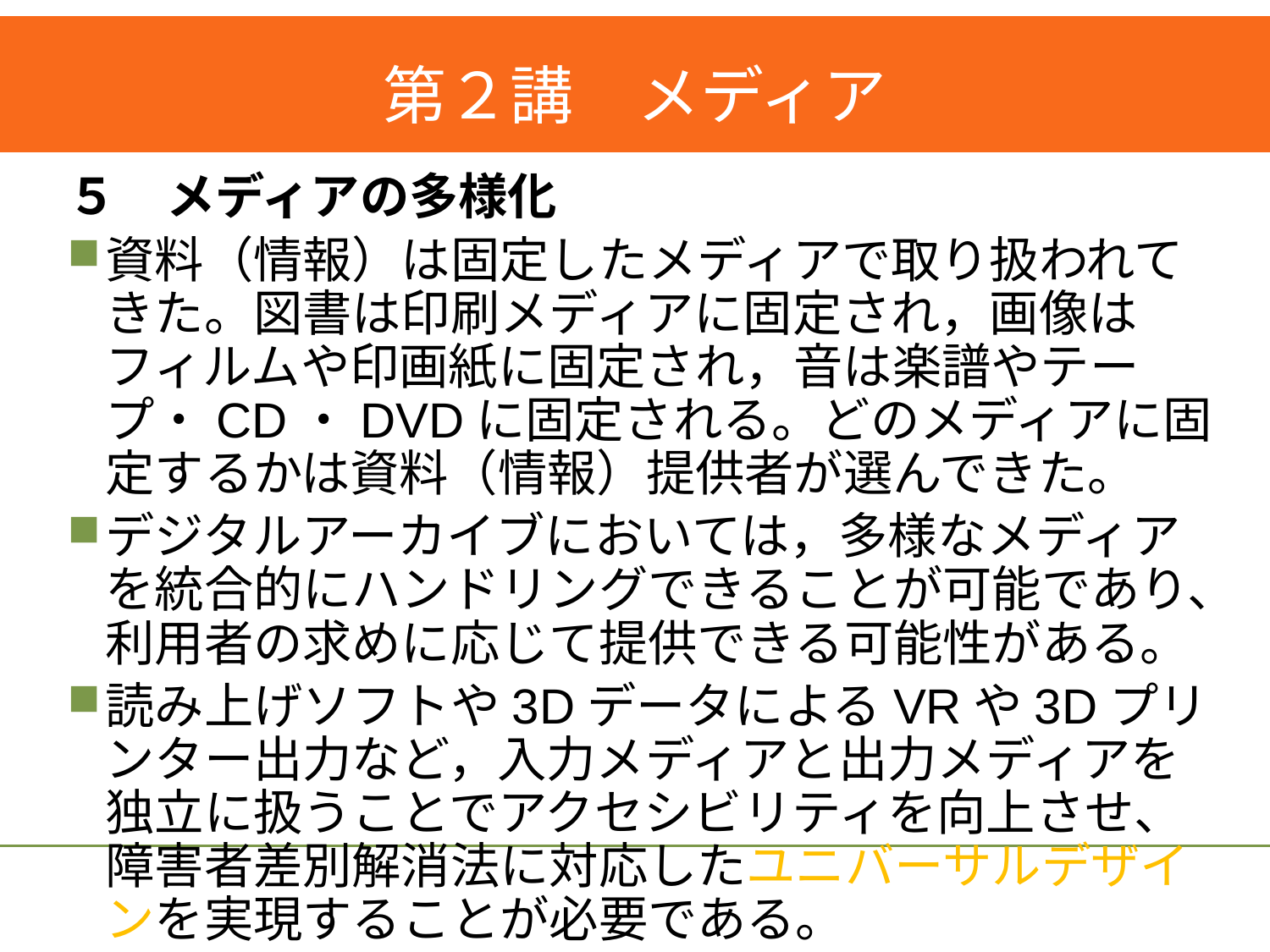

#
第２講　メディア

５　メディアの多様化
資料（情報）は固定したメディアで取り扱われてきた。図書は印刷メディアに固定され，画像はフィルムや印画紙に固定され，音は楽譜やテープ・CD・DVDに固定される。どのメディアに固定するかは資料（情報）提供者が選んできた。
デジタルアーカイブにおいては，多様なメディアを統合的にハンドリングできることが可能であり、利用者の求めに応じて提供できる可能性がある。
読み上げソフトや3DデータによるVRや3Dプリンター出力など，入力メディアと出力メディアを独立に扱うことでアクセシビリティを向上させ、障害者差別解消法に対応したユニバーサルデザインを実現することが必要である。